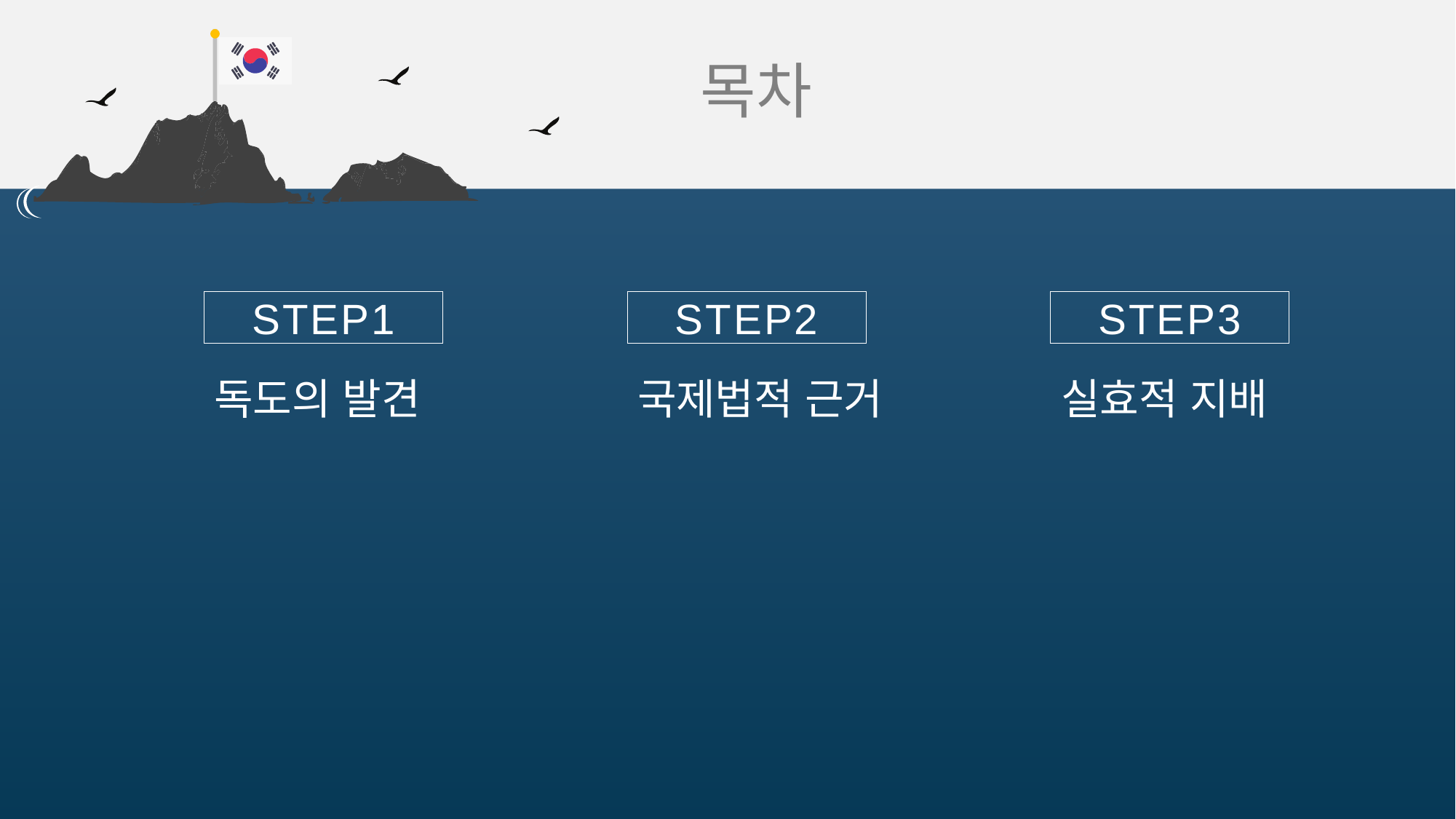

목차

STEP3
STEP1
STEP2
독도의 발견
국제법적 근거
실효적 지배